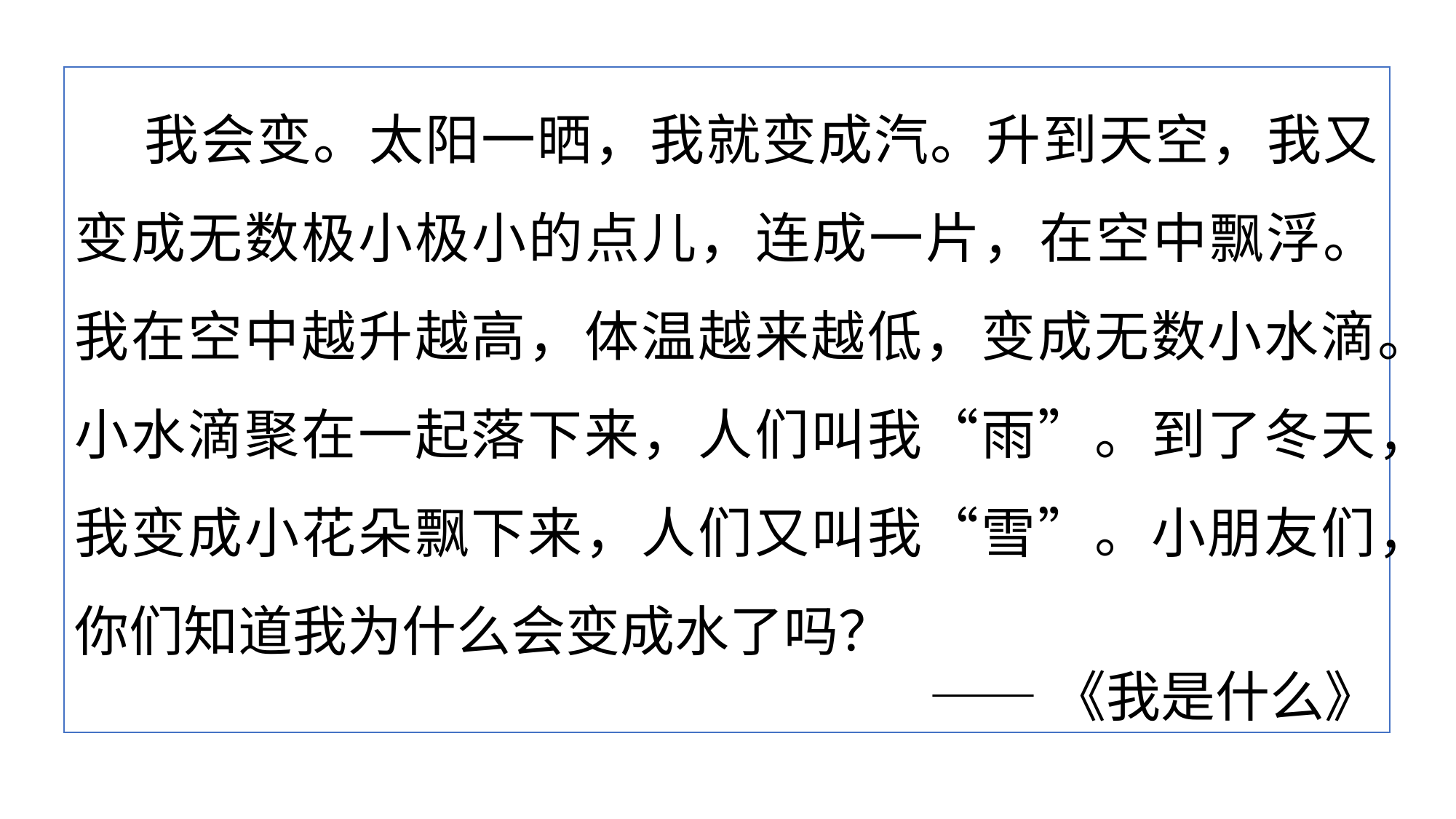

我会变。太阳一晒，我就变成汽。升到天空，我又变成无数极小极小的点儿，连成一片，在空中飘浮。我在空中越升越高，体温越来越低，变成无数小水滴。小水滴聚在一起落下来，人们叫我“雨”。到了冬天，我变成小花朵飘下来，人们又叫我“雪”。小朋友们，你们知道我为什么会变成水了吗？
——《我是什么》